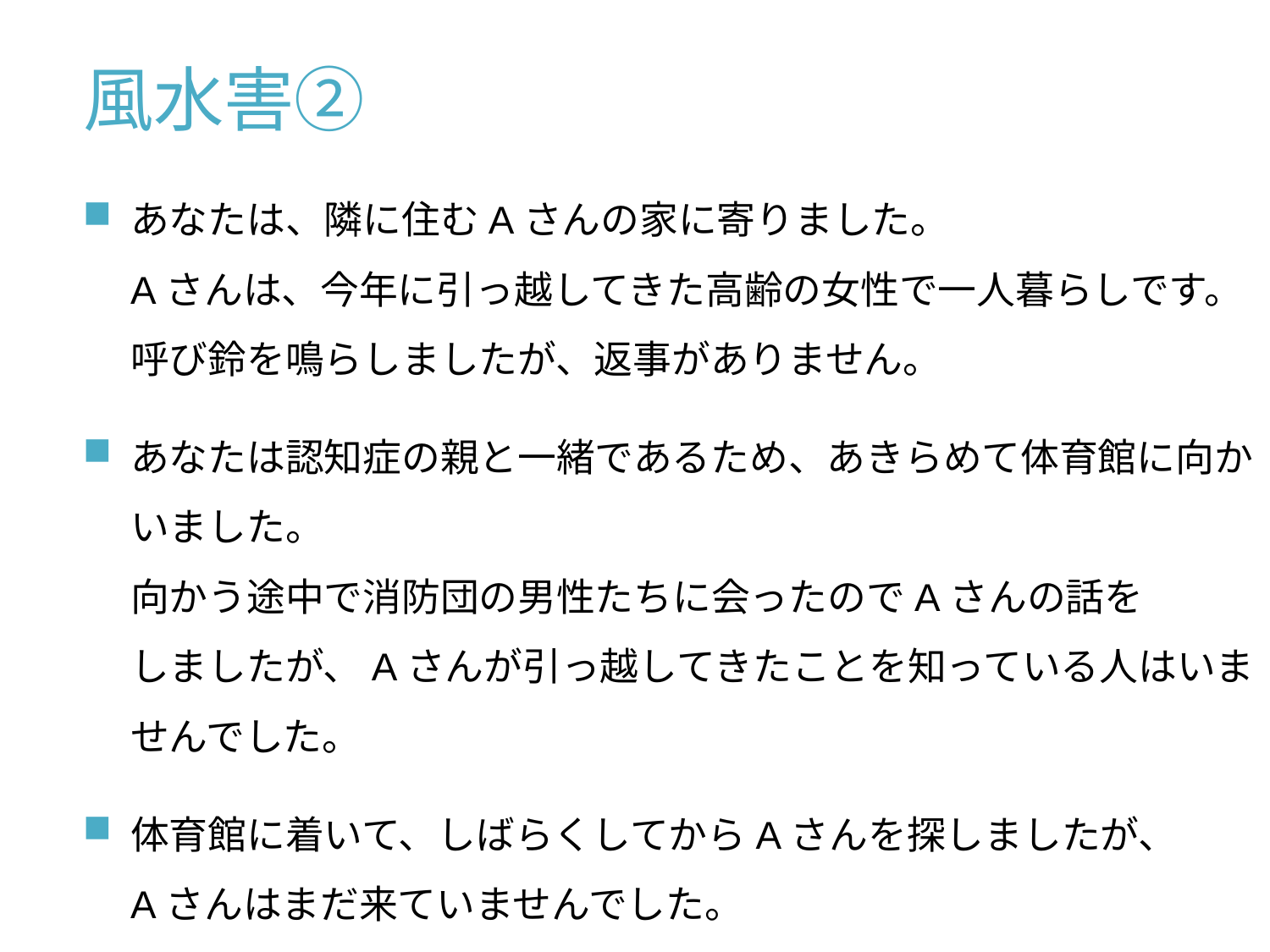

# 風水害②
あなたは、隣に住むAさんの家に寄りました。
Aさんは、今年に引っ越してきた高齢の女性で一人暮らしです。
呼び鈴を鳴らしましたが、返事がありません。
あなたは認知症の親と一緒であるため、あきらめて体育館に向かいました。
向かう途中で消防団の男性たちに会ったのでAさんの話を
しましたが、Aさんが引っ越してきたことを知っている人はいませんでした。
体育館に着いて、しばらくしてからAさんを探しましたが、
Aさんはまだ来ていませんでした。